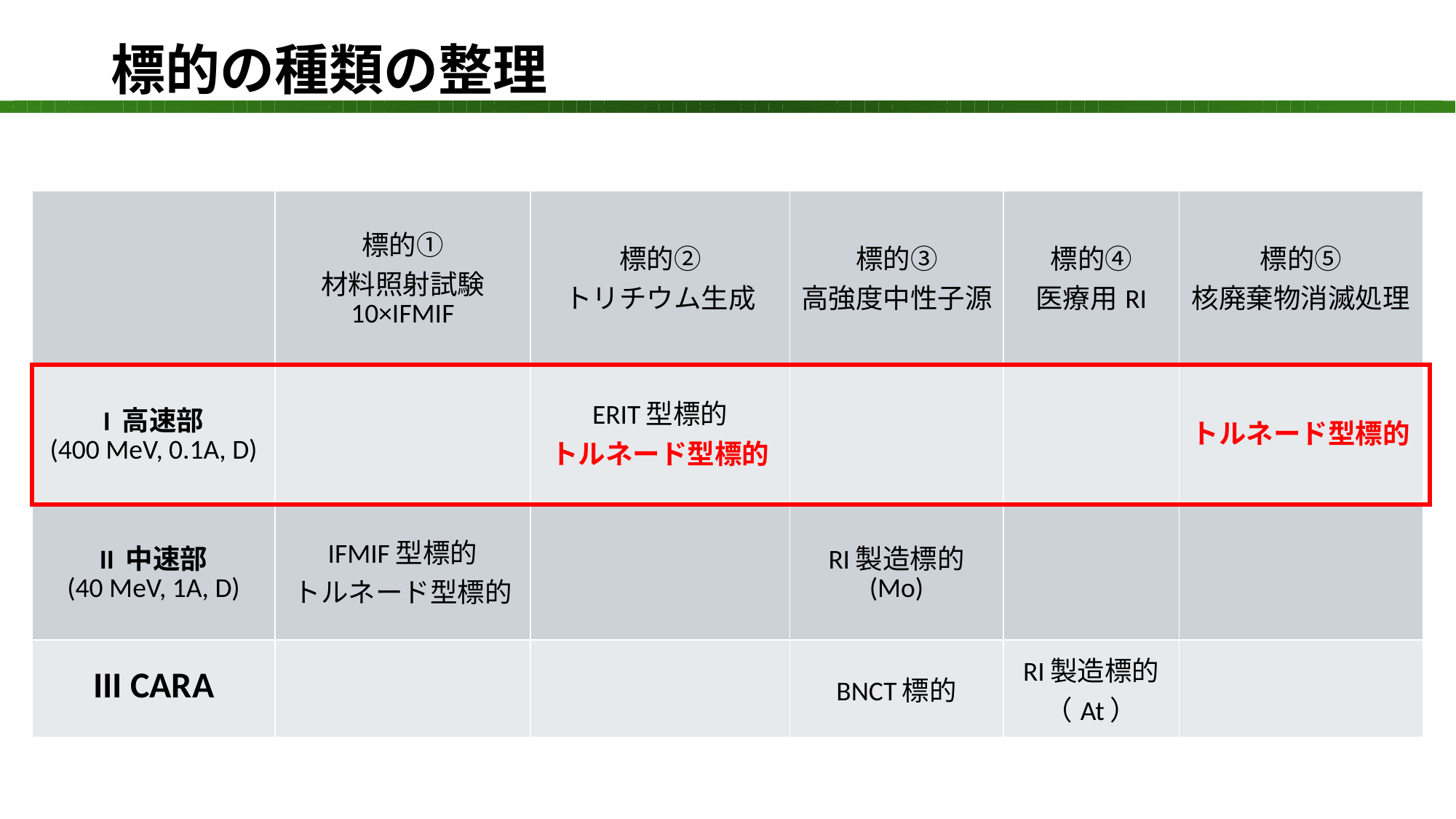

# 標的の種類の整理
|  | 標的① 材料照射試験 10×IFMIF | 標的② トリチウム生成 | 標的③ 高強度中性子源 | 標的④ 医療用RI | 標的⑤ 核廃棄物消滅処理 |
| --- | --- | --- | --- | --- | --- |
| I 高速部 (400 MeV, 0.1A, D) |  | ERIT型標的 トルネード型標的 |  |  | トルネード型標的 |
| II 中速部 (40 MeV, 1A, D) | IFMIF型標的 トルネード型標的 |  | RI製造標的 (Mo) |  |  |
| III CARA |  |  | BNCT標的 | RI製造標的 （At） |  |